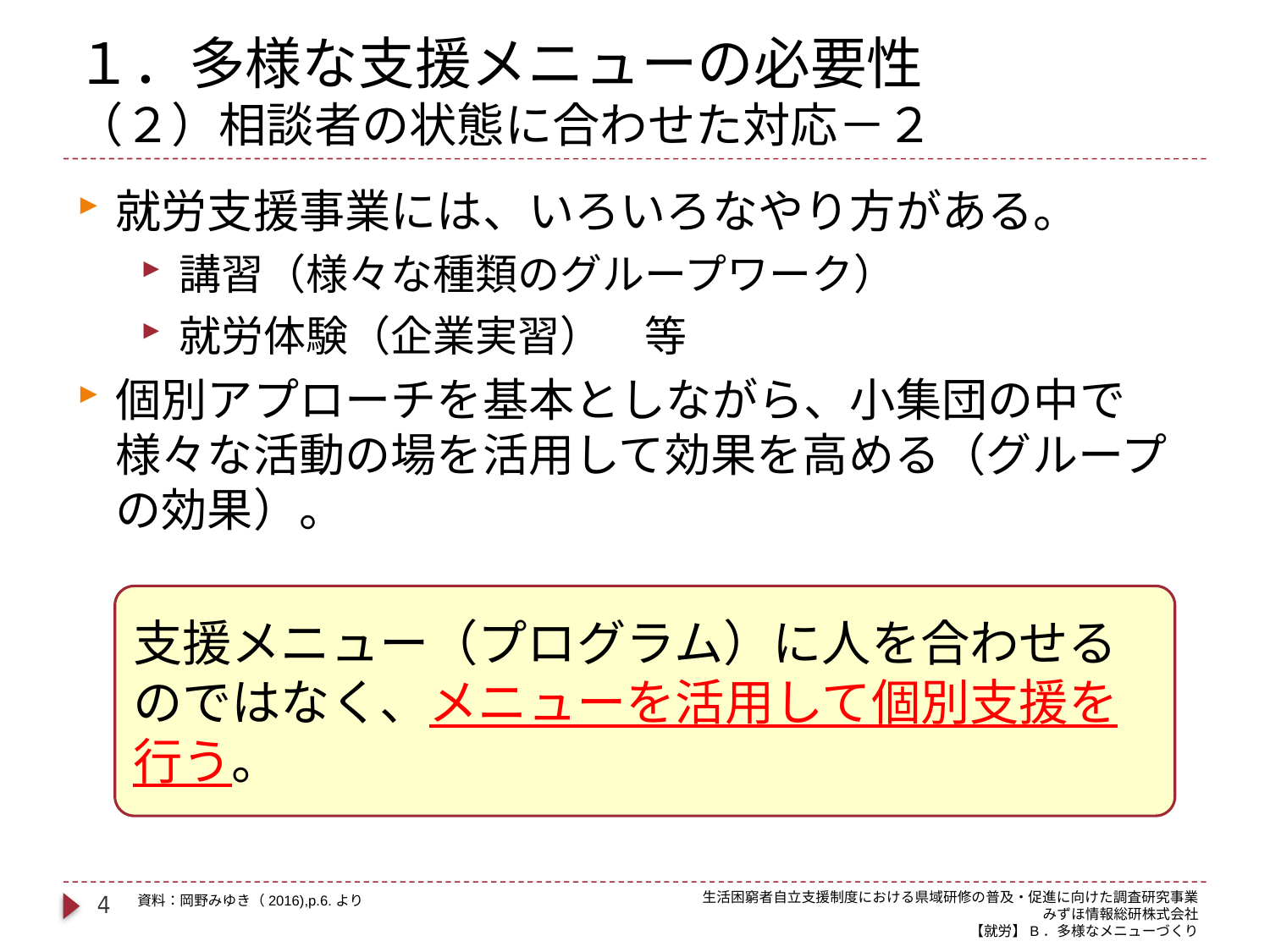

# １．多様な支援メニューの必要性 （２）相談者の状態に合わせた対応－２
就労支援事業には、いろいろなやり方がある。
講習（様々な種類のグループワーク）
就労体験（企業実習）　等
個別アプローチを基本としながら、小集団の中で様々な活動の場を活用して効果を高める（グループの効果）。
支援メニュー（プログラム）に人を合わせるのではなく、メニューを活用して個別支援を行う。
4
生活困窮者自立支援制度における県域研修の普及・促進に向けた調査研究事業
みずほ情報総研株式会社
【就労】B．多様なメニューづくり
資料：岡野みゆき（2016),p.6.より